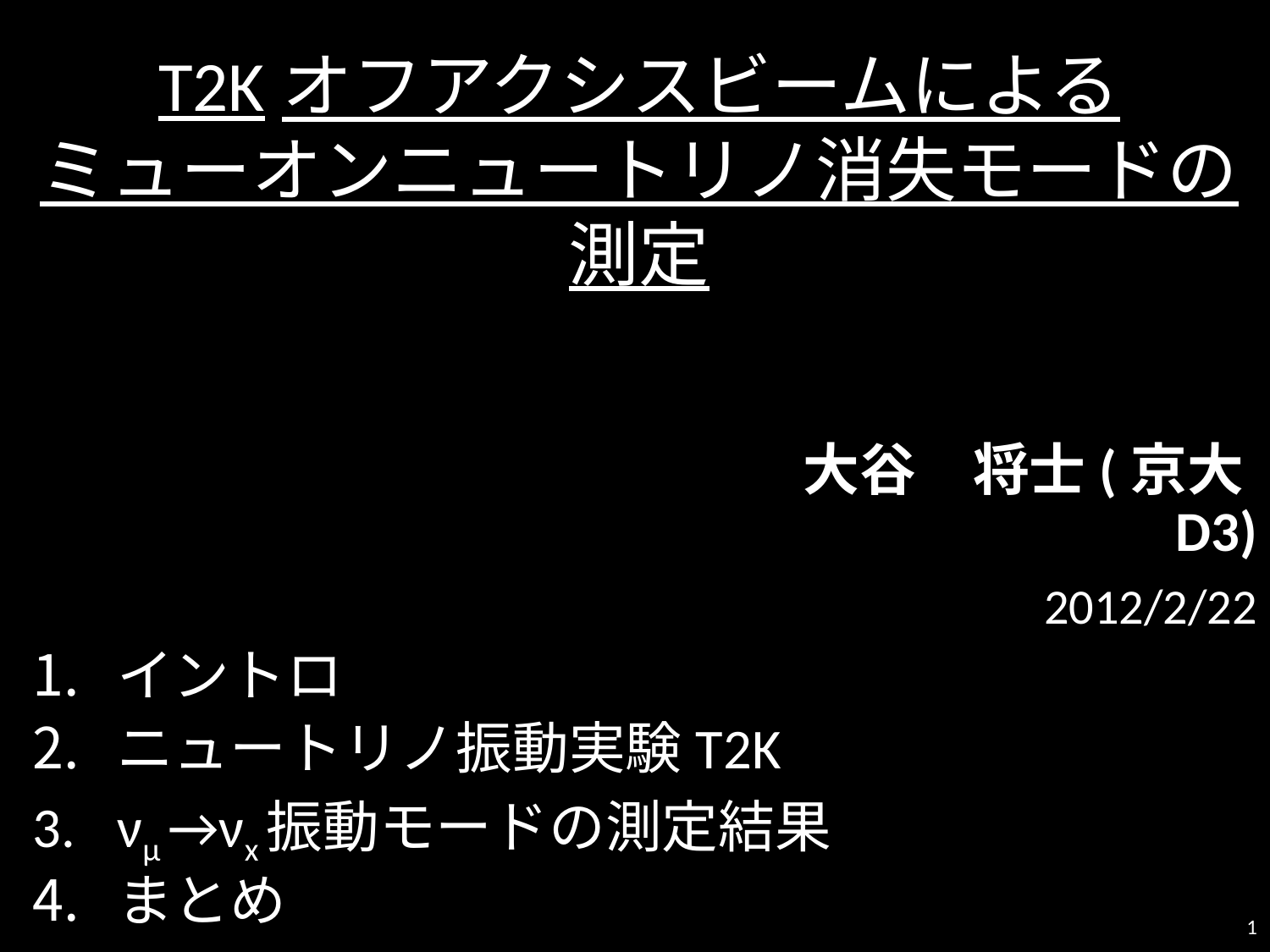

T2Kオフアクシスビームによる
ミューオンニュートリノ消失モードの測定
                                                      大谷　将士(京大D3)
　　　　　　                                   2012/2/22
イントロ
ニュートリノ振動実験T2K
νμ →νx振動モードの測定結果
まとめ
1